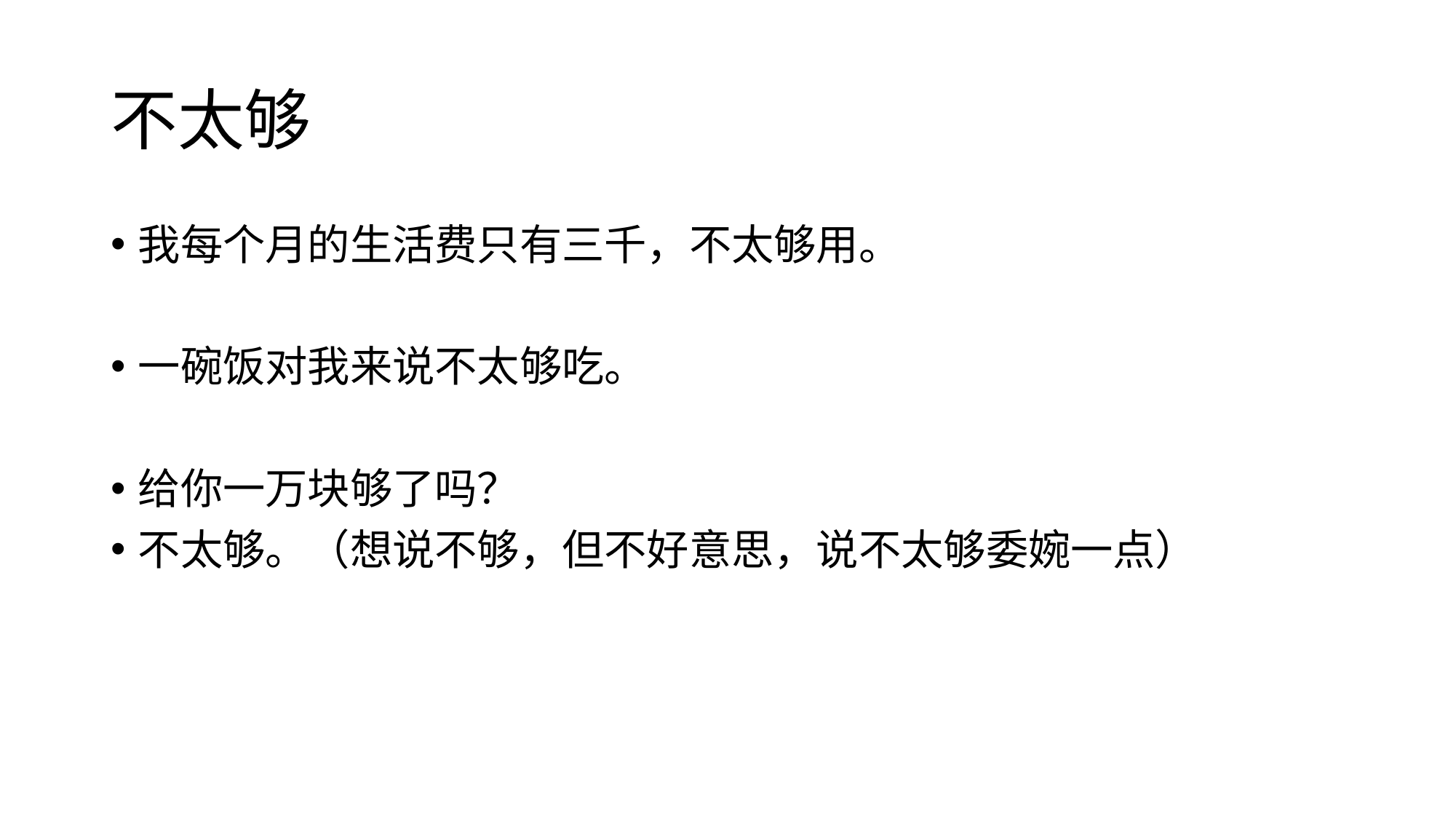

# 不太够
我每个月的生活费只有三千，不太够用。

一碗饭对我来说不太够吃。

给你一万块够了吗？
不太够。（想说不够，但不好意思，说不太够委婉一点）